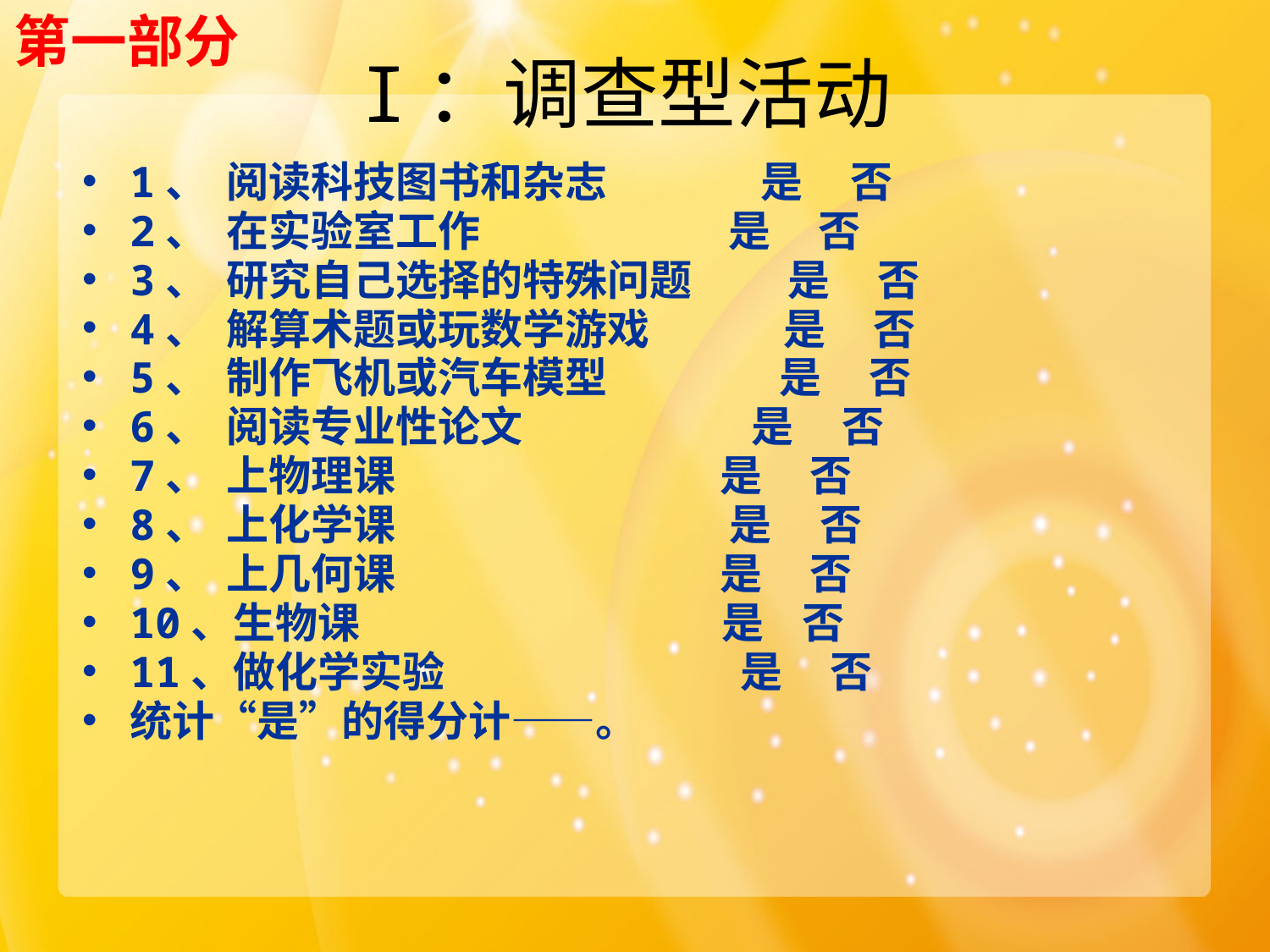

第一部分
# I：调查型活动
1、  阅读科技图书和杂志                是     否
2、  在实验室工作                          是     否
3、  研究自己选择的特殊问题          是     否
4、  解算术题或玩数学游戏              是     否
5、  制作飞机或汽车模型                  是     否
6、  阅读专业性论文                        是     否
7、  上物理课                                  是     否
8、  上化学课                                   是     否
9、  上几何课                                  是     否
10、生物课                                      是    否
11、做化学实验                               是     否
统计“是”的得分计——。